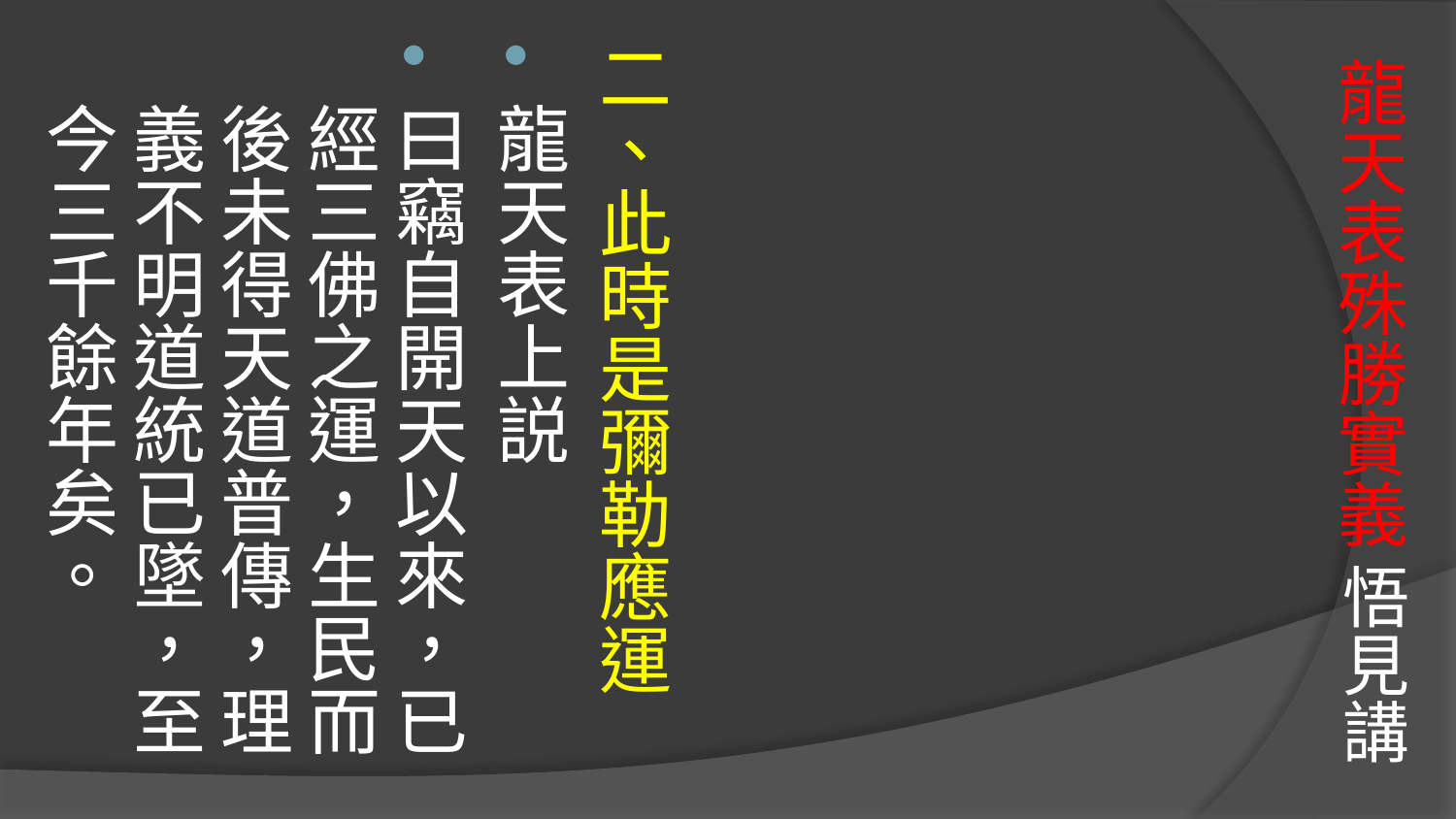

二、此時是彌勒應運
龍天表上説
曰竊自開天以來，已經三佛之運，生民而後未得天道普傳，理義不明道統已墜，至今三千餘年矣。
# 龍天表殊勝實義 悟見講